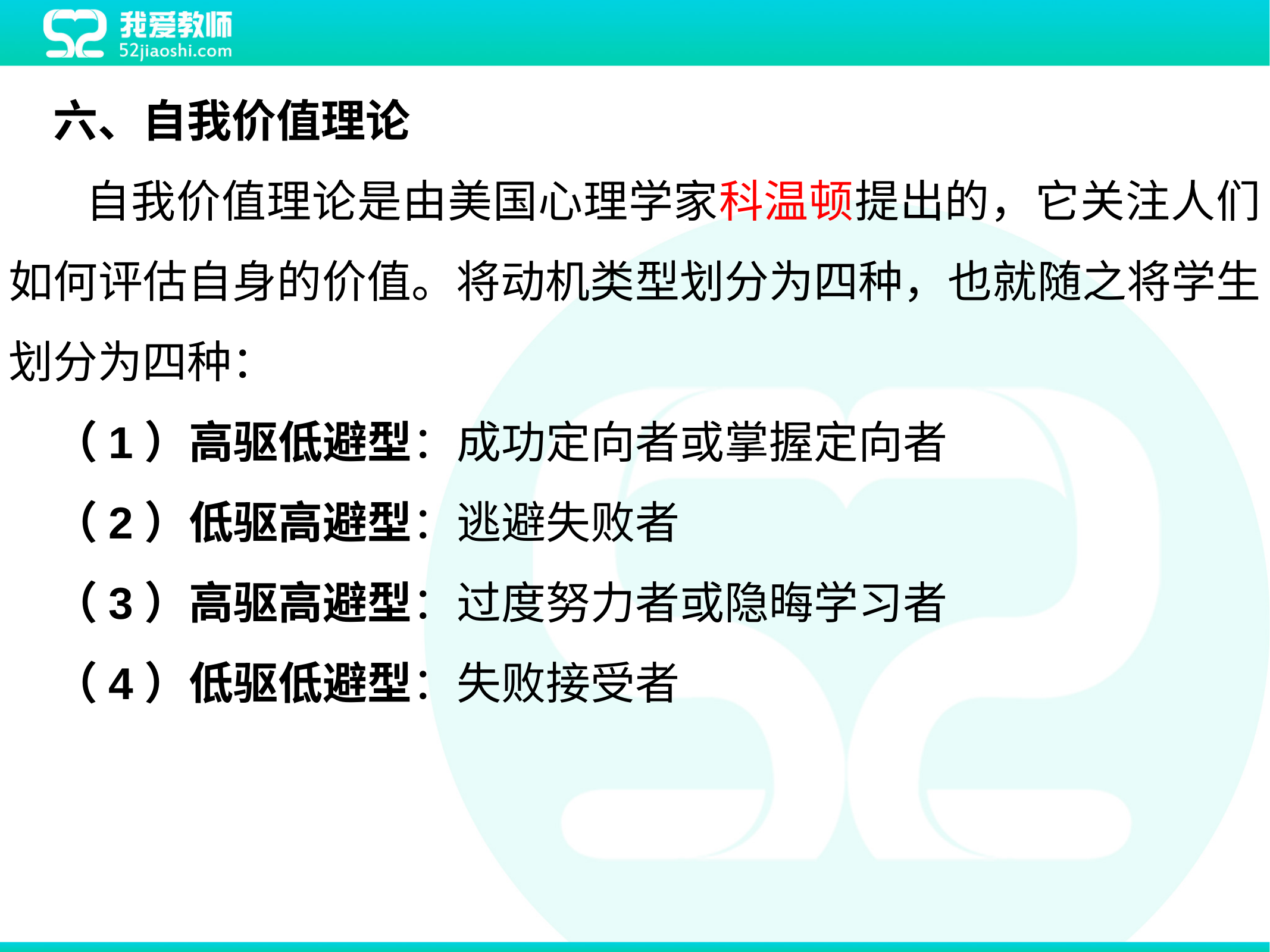

六、自我价值理论
  自我价值理论是由美国心理学家科温顿提出的，它关注人们如何评估自身的价值。将动机类型划分为四种，也就随之将学生划分为四种：
（1）高驱低避型：成功定向者或掌握定向者
（2）低驱高避型：逃避失败者
（3）高驱高避型：过度努力者或隐晦学习者
（4）低驱低避型：失败接受者